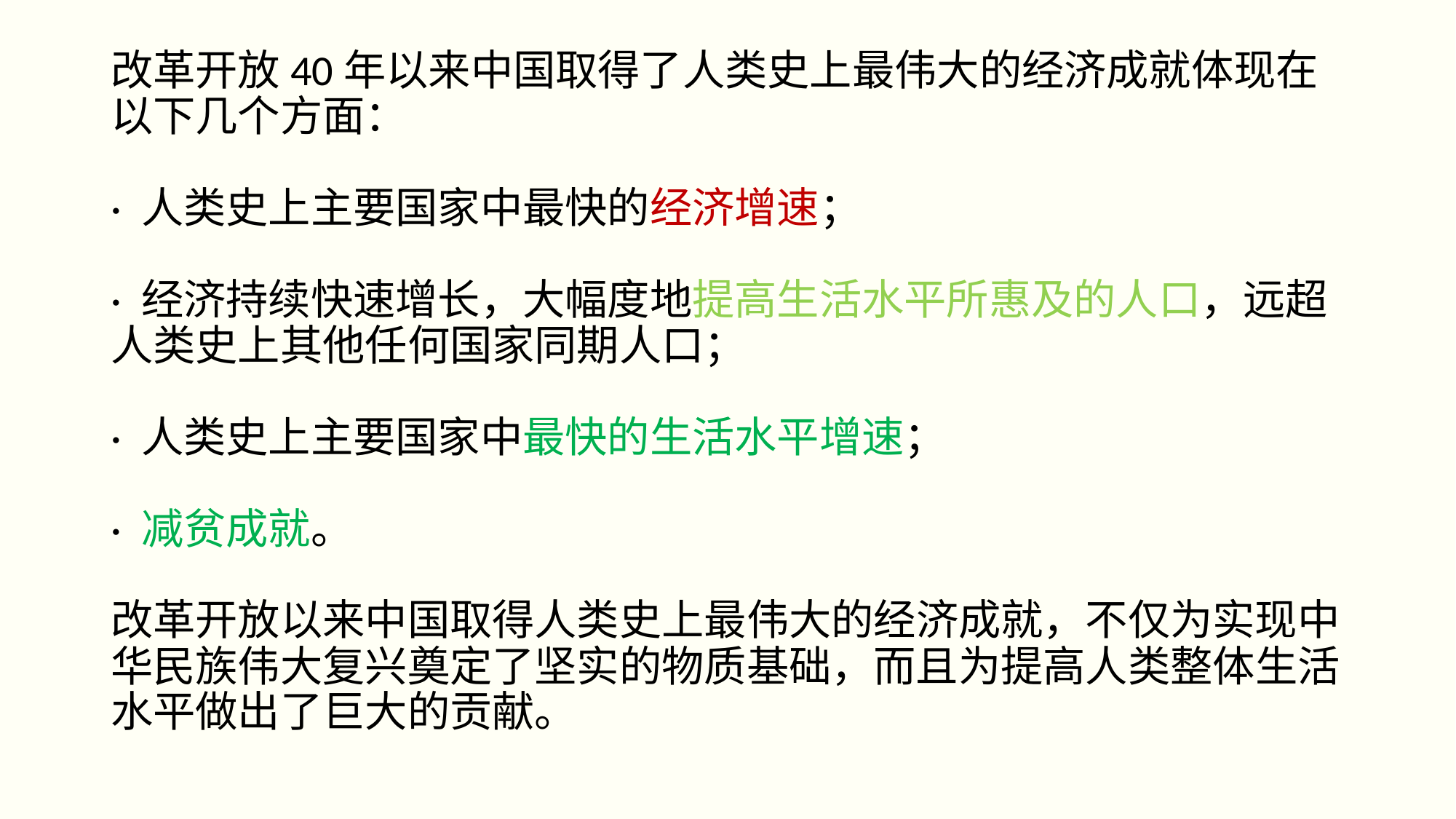

# 改革开放40年以来中国取得了人类史上最伟大的经济成就体现在以下几个方面： · 人类史上主要国家中最快的经济增速； · 经济持续快速增长，大幅度地提高生活水平所惠及的人口，远超人类史上其他任何国家同期人口； · 人类史上主要国家中最快的生活水平增速； · 减贫成就。 改革开放以来中国取得人类史上最伟大的经济成就，不仅为实现中华民族伟大复兴奠定了坚实的物质基础，而且为提高人类整体生活水平做出了巨大的贡献。